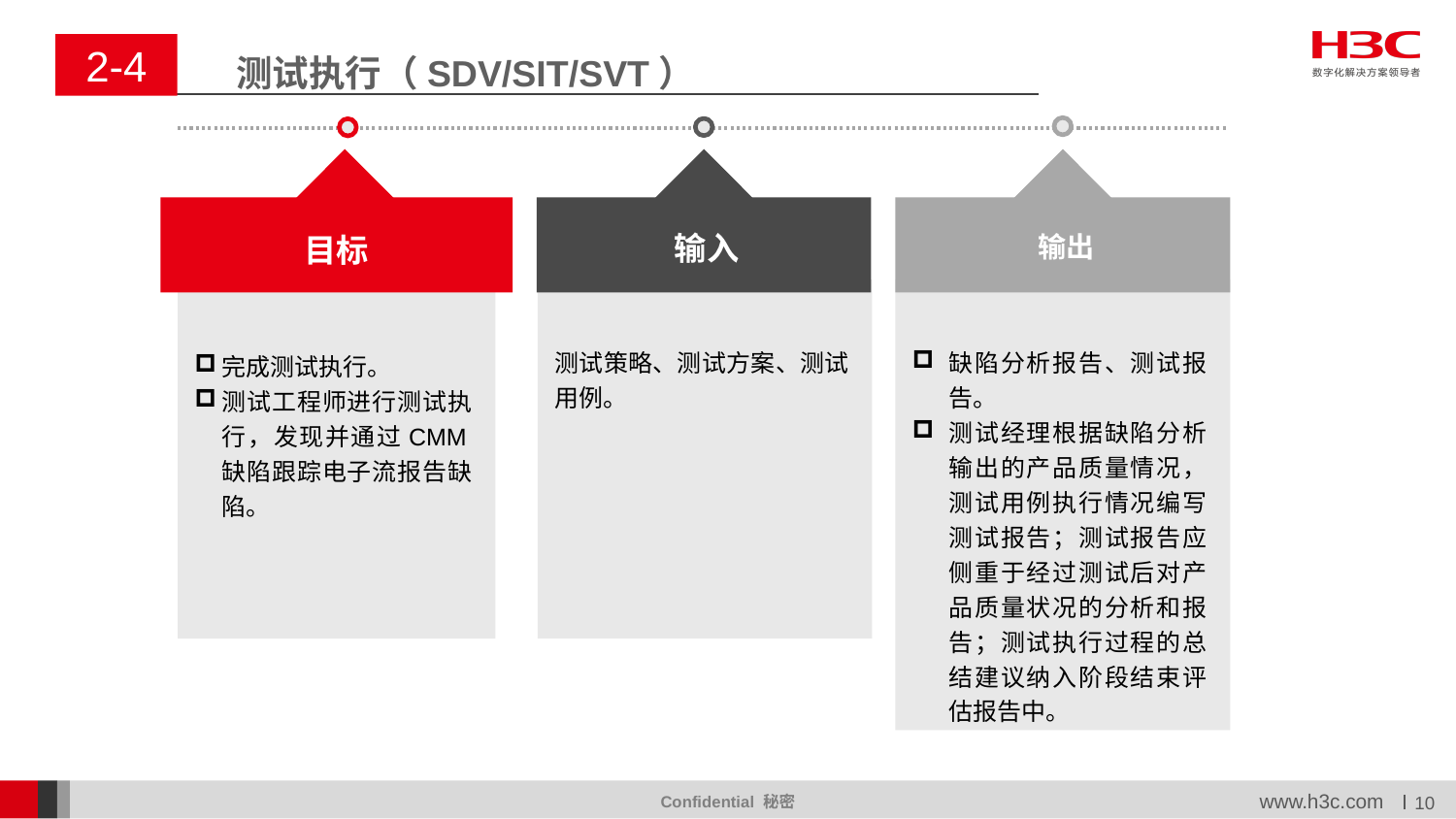

2-4
测试执行（SDV/SIT/SVT）

输入
目标
输出
测试策略、测试方案、测试用例。
缺陷分析报告、测试报告。
测试经理根据缺陷分析输出的产品质量情况，测试用例执行情况编写测试报告；测试报告应侧重于经过测试后对产品质量状况的分析和报告；测试执行过程的总结建议纳入阶段结束评估报告中。
完成测试执行。
测试工程师进行测试执行，发现并通过CMM缺陷跟踪电子流报告缺陷。